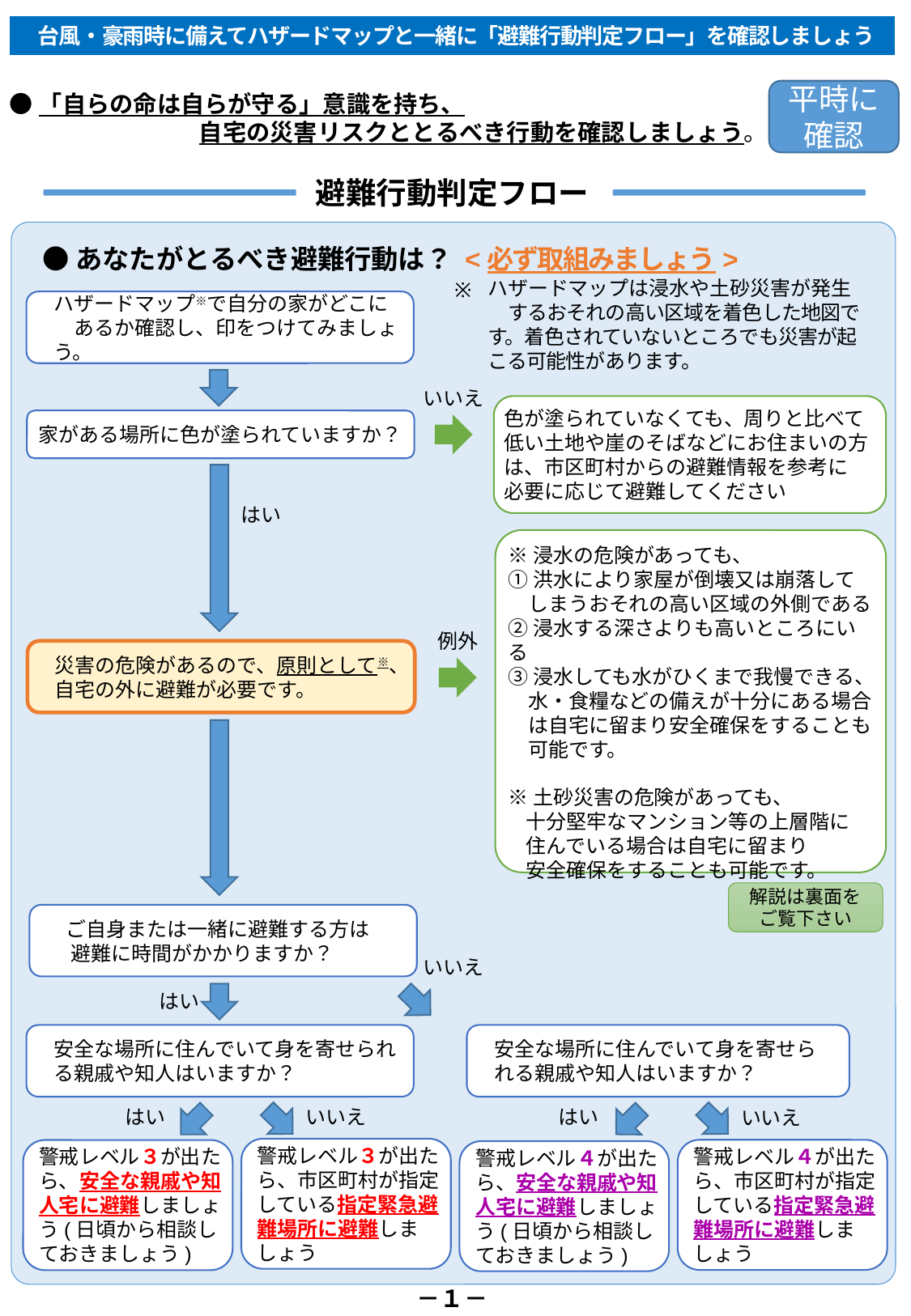

台風・豪雨時に備えてハザードマップと一緒に「避難行動判定フロー」を確認しましょう
平時に確認
●「自らの命は自らが守る」意識を持ち、
　　　　　　　　自宅の災害リスクととるべき行動を確認しましょう。
避難行動判定フロー

●あなたがとるべき避難行動は？ <必ず取組みましょう>
ハザードマップは浸水や土砂災害が発生　するおそれの高い区域を着色した地図です。着色されていないところでも災害が起こる可能性があります。
※
ハザードマップ※で自分の家がどこに　あるか確認し、印をつけてみましょう。

いいえ
色が塗られていなくても、周りと比べて低い土地や崖のそばなどにお住まいの方は、市区町村からの避難情報を参考に　必要に応じて避難してください
家がある場所に色が塗られていますか？

はい
※浸水の危険があっても、
①洪水により家屋が倒壊又は崩落して
　しまうおそれの高い区域の外側である
②浸水する深さよりも高いところにいる
③浸水しても水がひくまで我慢できる、
　水・食糧などの備えが十分にある場合
　は自宅に留まり安全確保をすることも
　可能です。

※土砂災害の危険があっても、
   十分堅牢なマンション等の上層階に
   住んでいる場合は自宅に留まり
   安全確保をすることも可能です。
例外
災害の危険があるので、原則として※、自宅の外に避難が必要です。

解説は裏面をご覧下さい
 ご自身または一緒に避難する方は
  避難に時間がかかりますか？
いいえ
はい

安全な場所に住んでいて身を寄せられる親戚や知人はいますか？
安全な場所に住んでいて身を寄せられる親戚や知人はいますか？
はい
はい
いいえ
いいえ

警戒レベル３が出たら、市区町村が指定している指定緊急避難場所に避難しましょう
警戒レベル４が出たら、市区町村が指定している指定緊急避難場所に避難しましょう
警戒レベル３が出たら、安全な親戚や知人宅に避難しましょう(日頃から相談しておきましょう)
警戒レベル４が出たら、安全な親戚や知人宅に避難しましょう(日頃から相談しておきましょう)
－１－